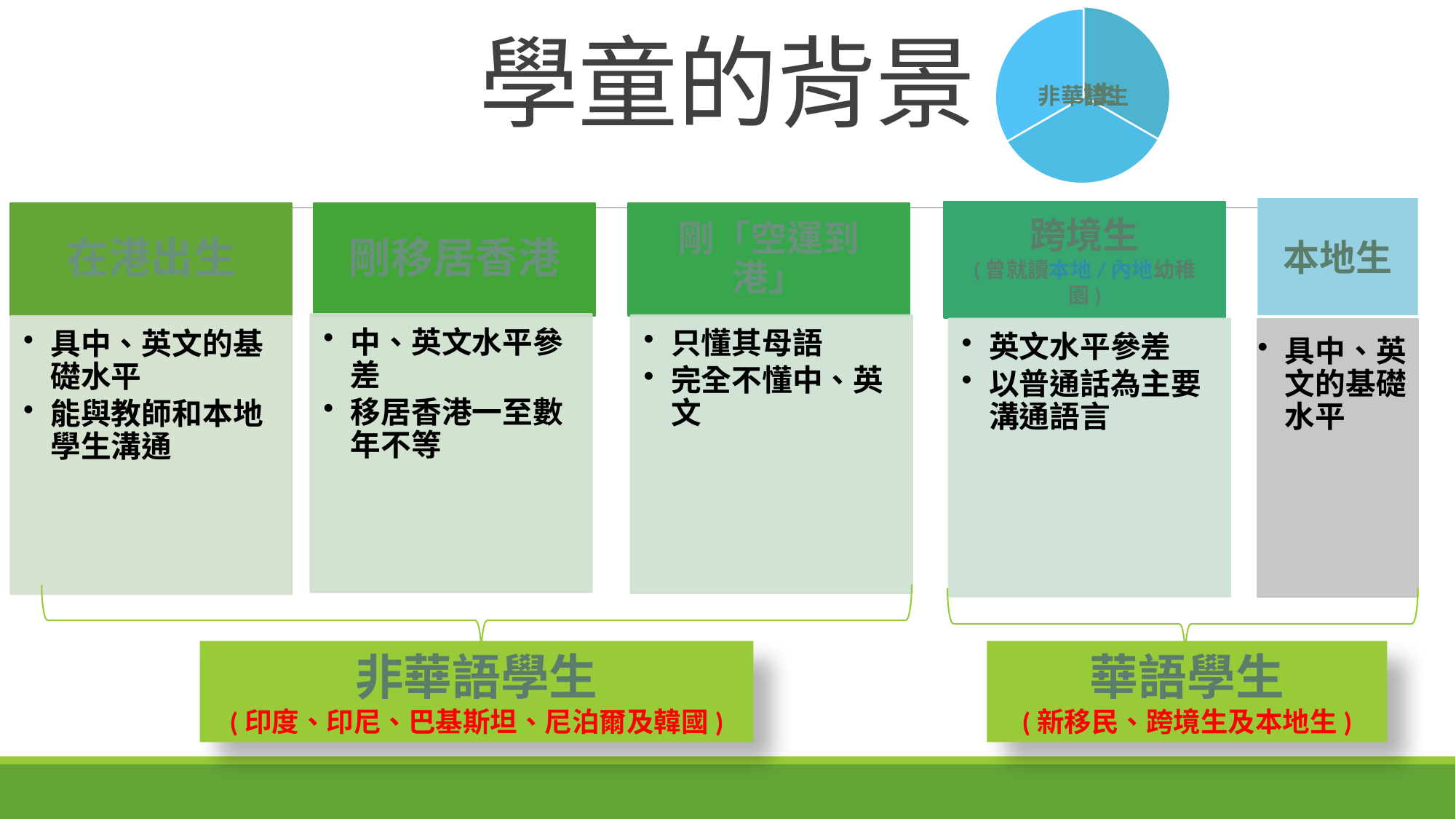

# 學童的背景
本地生
跨境生
非華語生

本地生
在港出生
具中、英文的基礎水平
能與教師和本地學生溝通
剛移居香港
中、英文水平參差
移居香港一至數年不等
剛「空運到港」
只懂其母語
完全不懂中、英文
跨境生
(曾就讀本地/內地幼稚園)
英文水平參差
以普通話為主要溝通語言

具中、英文的基礎水平

非華語學生
(印度、印尼、巴基斯坦、尼泊爾及韓國)
華語學生
(新移民、跨境生及本地生)